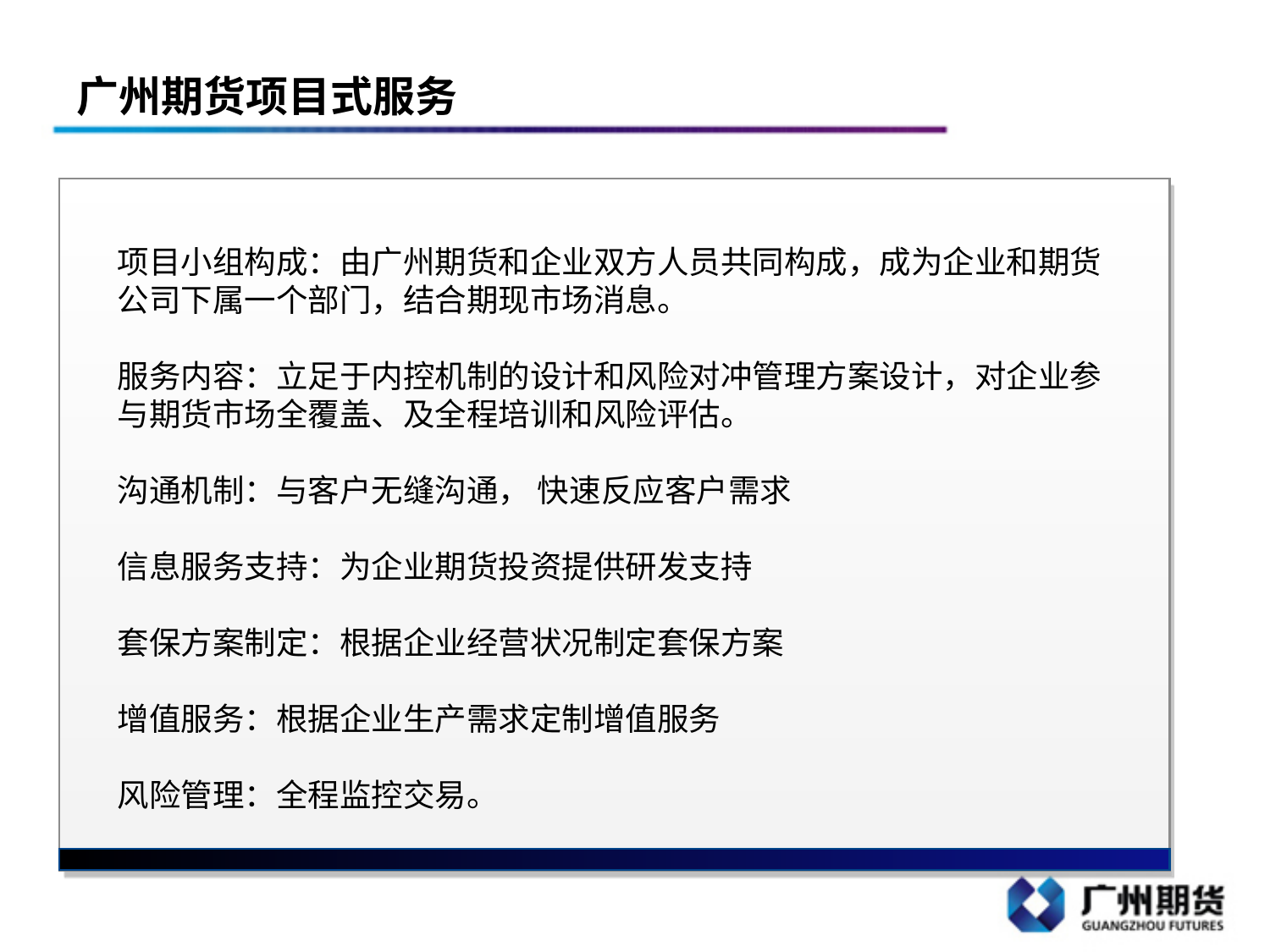

广州期货项目式服务

项目小组构成：由广州期货和企业双方人员共同构成，成为企业和期货公司下属一个部门，结合期现市场消息。

服务内容：立足于内控机制的设计和风险对冲管理方案设计，对企业参与期货市场全覆盖、及全程培训和风险评估。

沟通机制：与客户无缝沟通， 快速反应客户需求

信息服务支持：为企业期货投资提供研发支持

套保方案制定：根据企业经营状况制定套保方案

增值服务：根据企业生产需求定制增值服务

风险管理：全程监控交易。